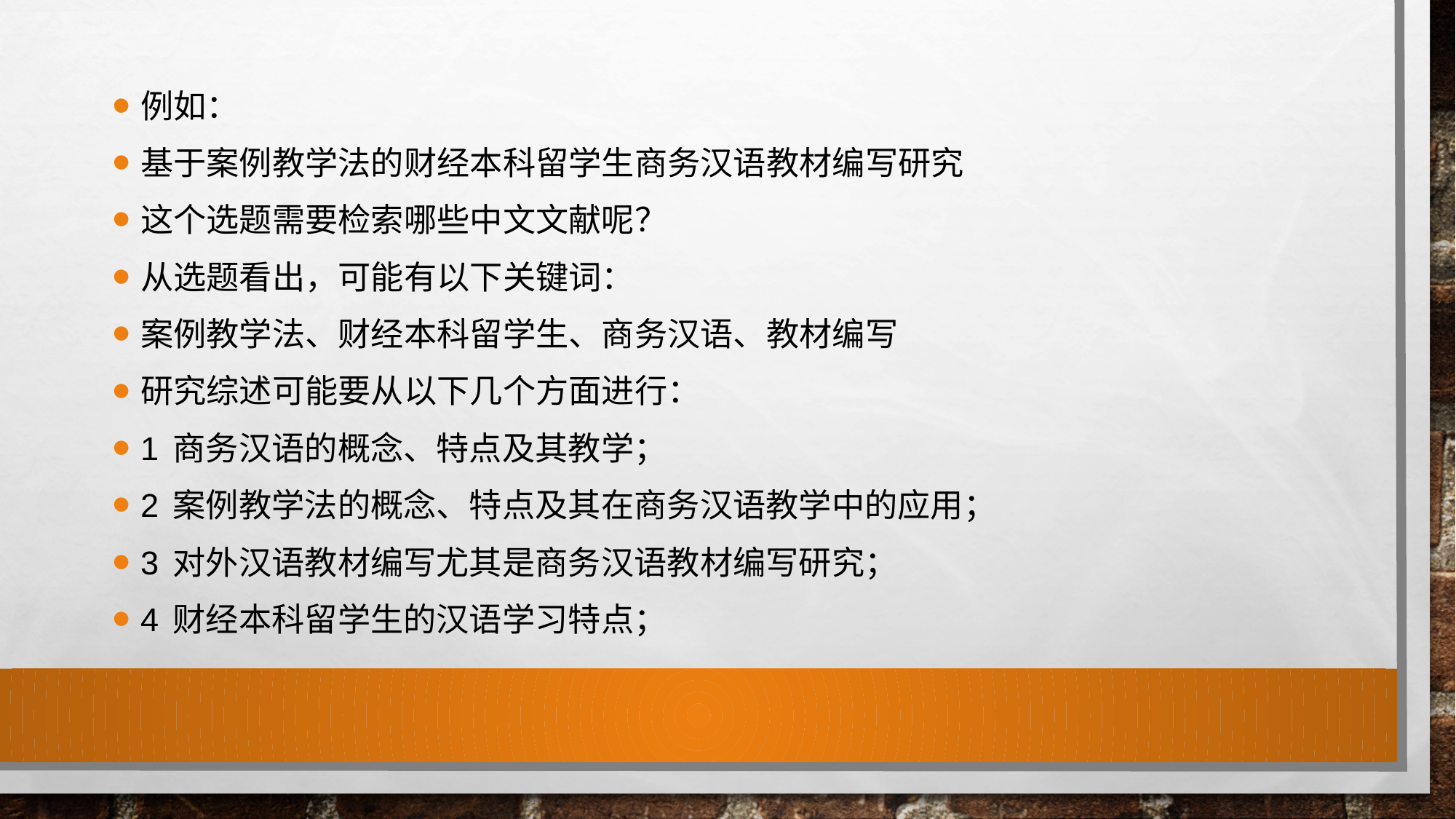

例如：
基于案例教学法的财经本科留学生商务汉语教材编写研究
这个选题需要检索哪些中文文献呢？
从选题看出，可能有以下关键词：
案例教学法、财经本科留学生、商务汉语、教材编写
研究综述可能要从以下几个方面进行：
1 商务汉语的概念、特点及其教学；
2 案例教学法的概念、特点及其在商务汉语教学中的应用；
3 对外汉语教材编写尤其是商务汉语教材编写研究；
4 财经本科留学生的汉语学习特点；